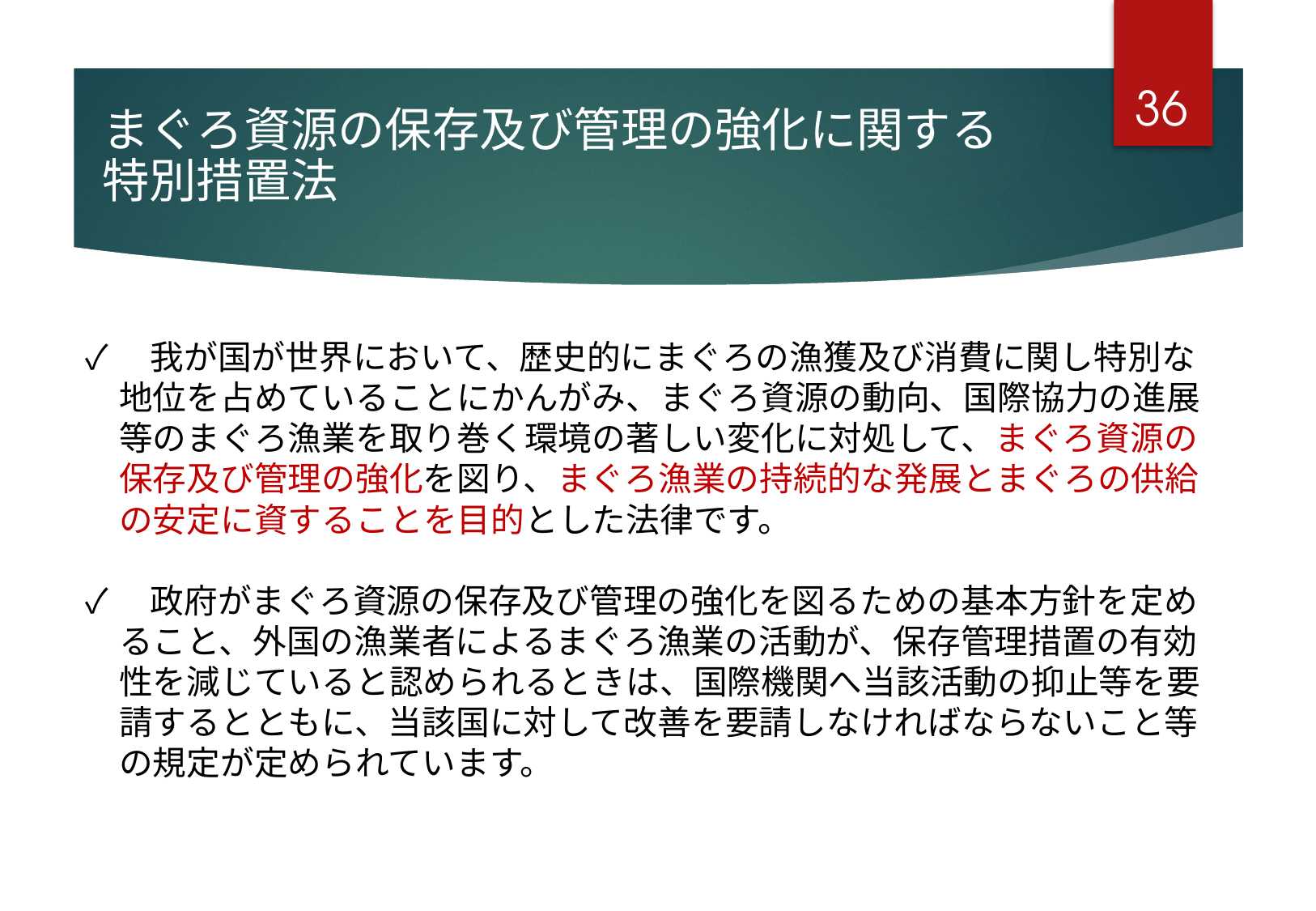

36
まぐろ資源の保存及び管理の強化に関する
特別措置法
✓　我が国が世界において、歴史的にまぐろの漁獲及び消費に関し特別な
　地位を占めていることにかんがみ、まぐろ資源の動向、国際協力の進展
　等のまぐろ漁業を取り巻く環境の著しい変化に対処して、まぐろ資源の
　保存及び管理の強化を図り、まぐろ漁業の持続的な発展とまぐろの供給
　の安定に資することを目的とした法律です。

✓　政府がまぐろ資源の保存及び管理の強化を図るための基本方針を定め
　ること、外国の漁業者によるまぐろ漁業の活動が、保存管理措置の有効
　性を減じていると認められるときは、国際機関へ当該活動の抑止等を要
　請するとともに、当該国に対して改善を要請しなければならないこと等
　の規定が定められています。
# Ⅰ.●●